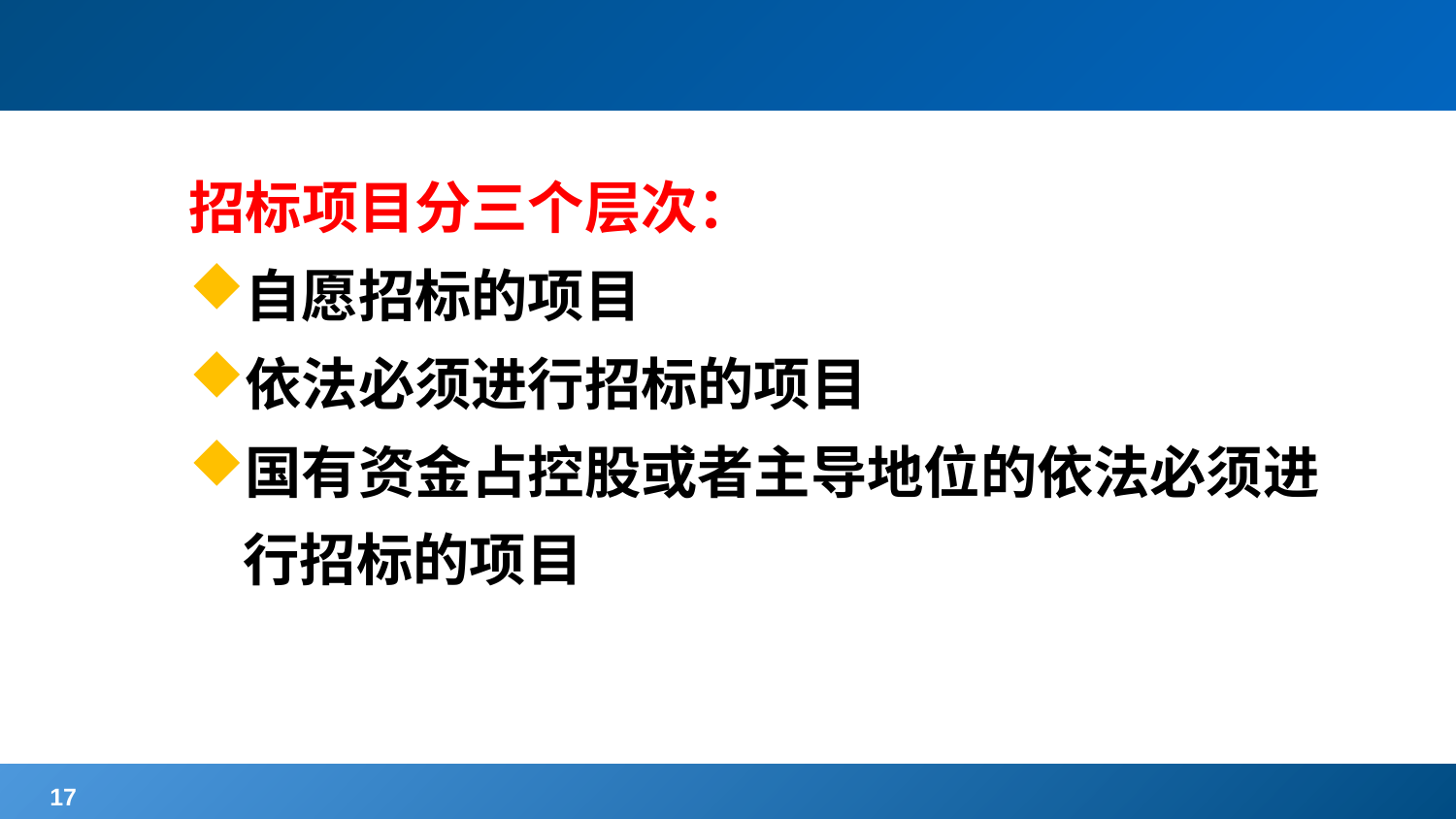

招标项目分三个层次：
自愿招标的项目
依法必须进行招标的项目
国有资金占控股或者主导地位的依法必须进行招标的项目